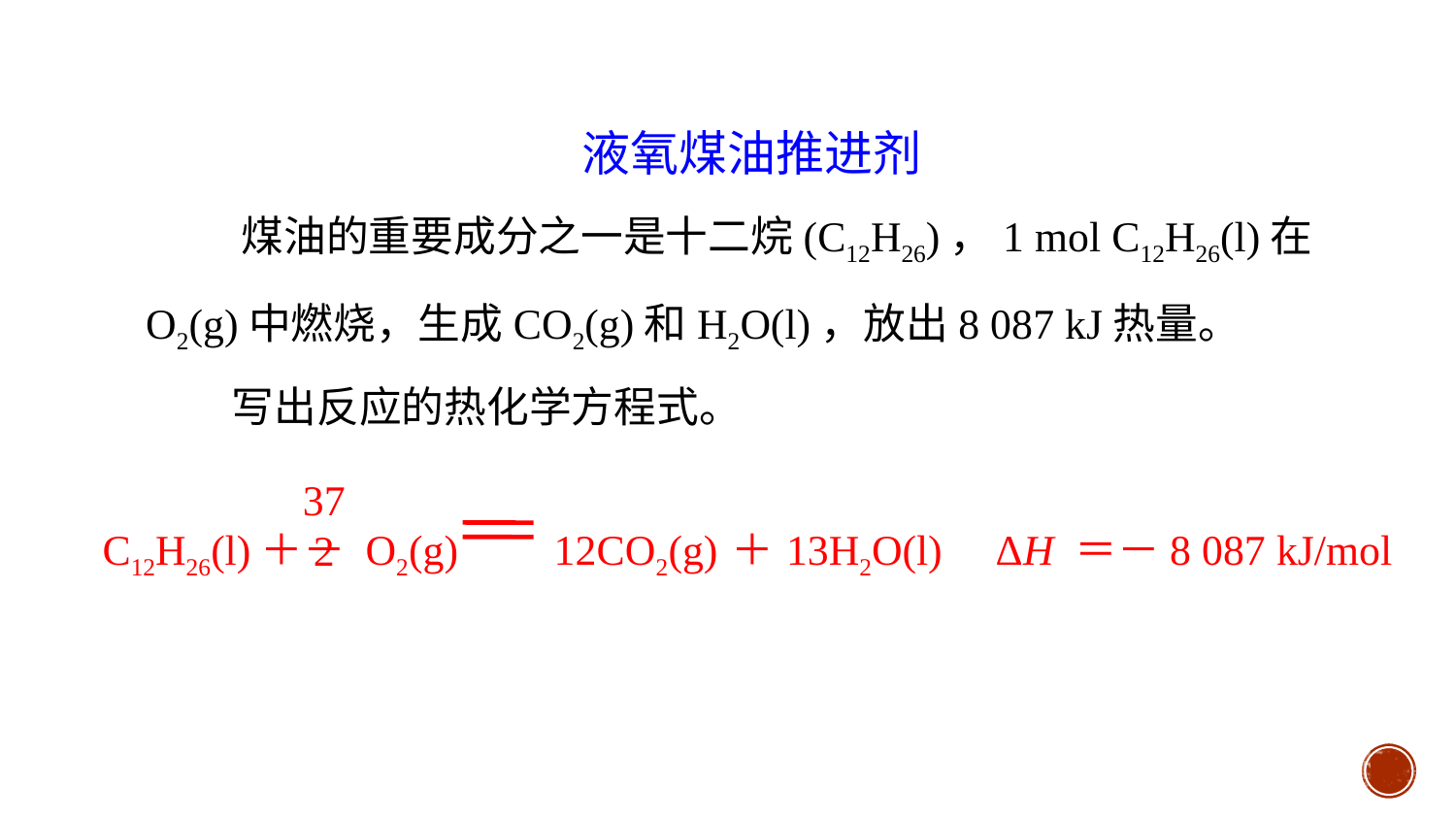

液氧煤油推进剂
         煤油的重要成分之一是十二烷(C12H26)，1 mol C12H26(l)在O2(g)中燃烧，生成CO2(g)和H2O(l)，放出8 087 kJ热量。
        写出反应的热化学方程式。
C12H26(l)＋－ O2(g)         12CO2(g) ＋ 13H2O(l)     ΔH ＝－8 087 kJ/mol
37
2